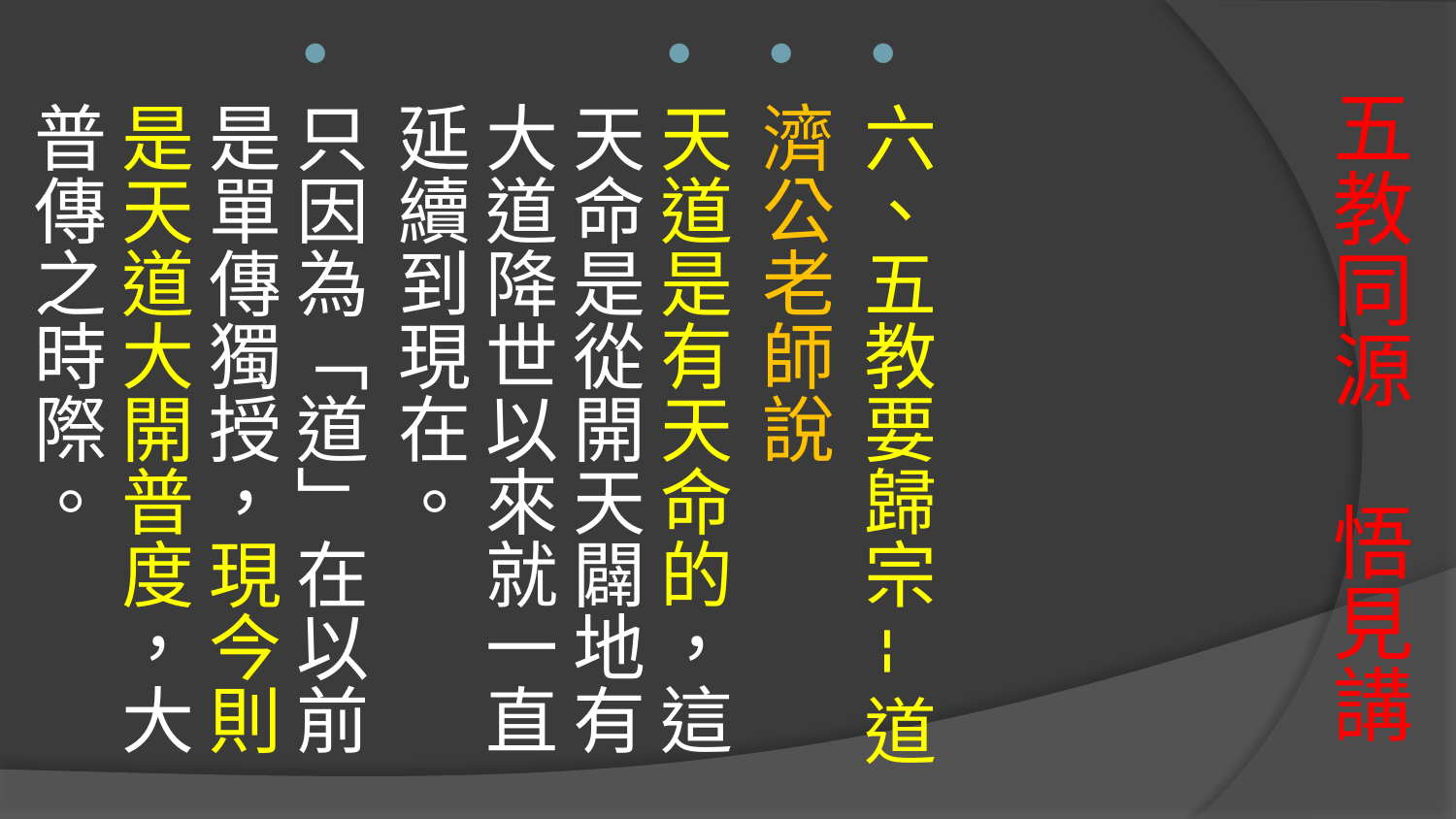

六、五教要歸宗--道
濟公老師說
天道是有天命的，這天命是從開天闢地有大道降世以來就一直延續到現在。
只因為「道」在以前是單傳獨授，現今則是天道大開普度，大普傳之時際。
# 五教同源     悟見講